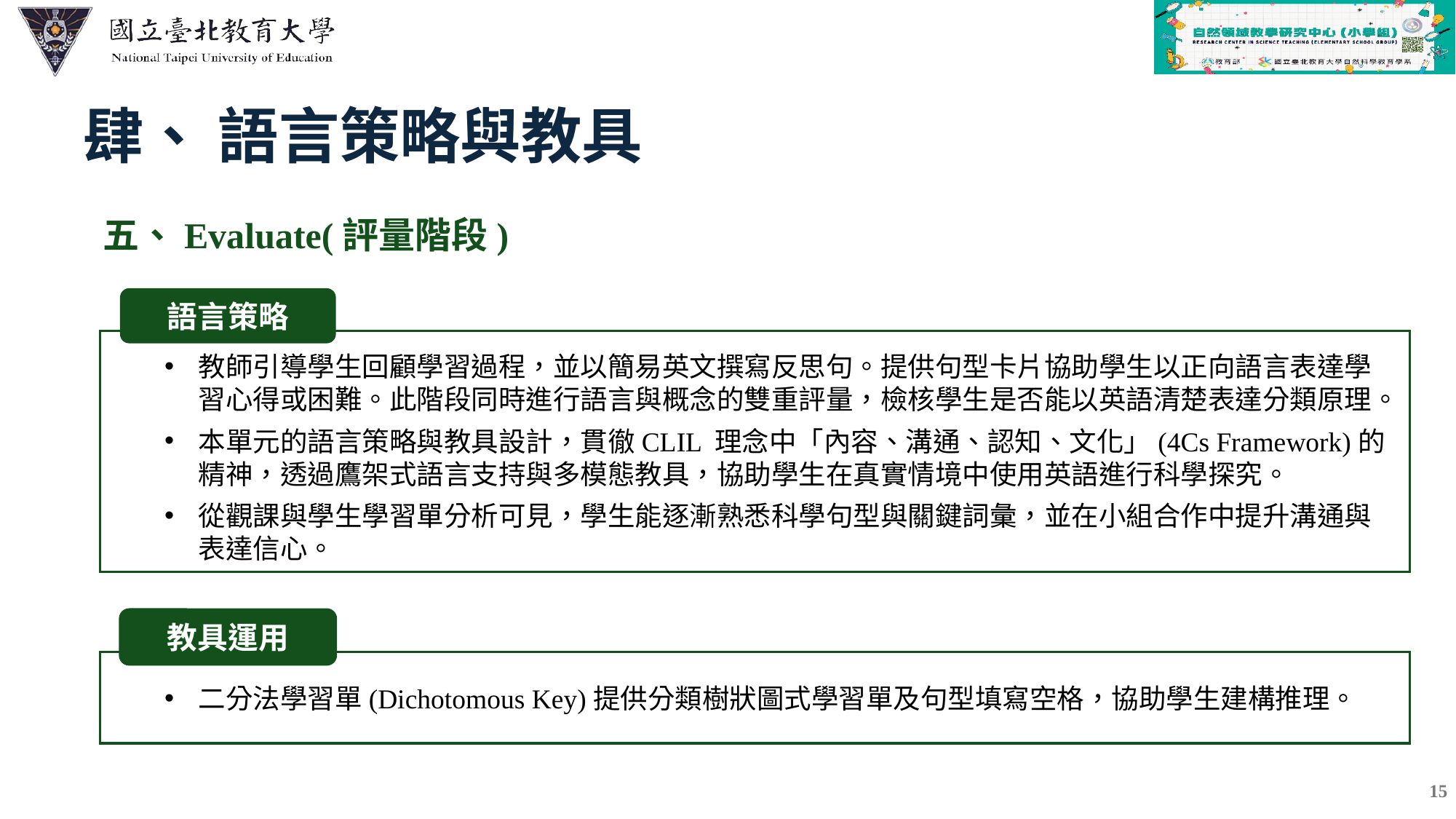

|  |
| --- |
|  |
|  |
|  |
|  |
|  |
肆、 語言策略與教具
五、Evaluate(評量階段)

語言策略

教師引導學生回顧學習過程，並以簡易英文撰寫反思句。提供句型卡片協助學生以正向語言表達學習心得或困難。此階段同時進行語言與概念的雙重評量，檢核學生是否能以英語清楚表達分類原理。
本單元的語言策略與教具設計，貫徹CLIL 理念中「內容、溝通、認知、文化」(4Cs Framework)的精神，透過鷹架式語言支持與多模態教具，協助學生在真實情境中使用英語進行科學探究。
從觀課與學生學習單分析可見，學生能逐漸熟悉科學句型與關鍵詞彙，並在小組合作中提升溝通與表達信心。

教具運用

二分法學習單(Dichotomous Key)提供分類樹狀圖式學習單及句型填寫空格，協助學生建構推理。
15